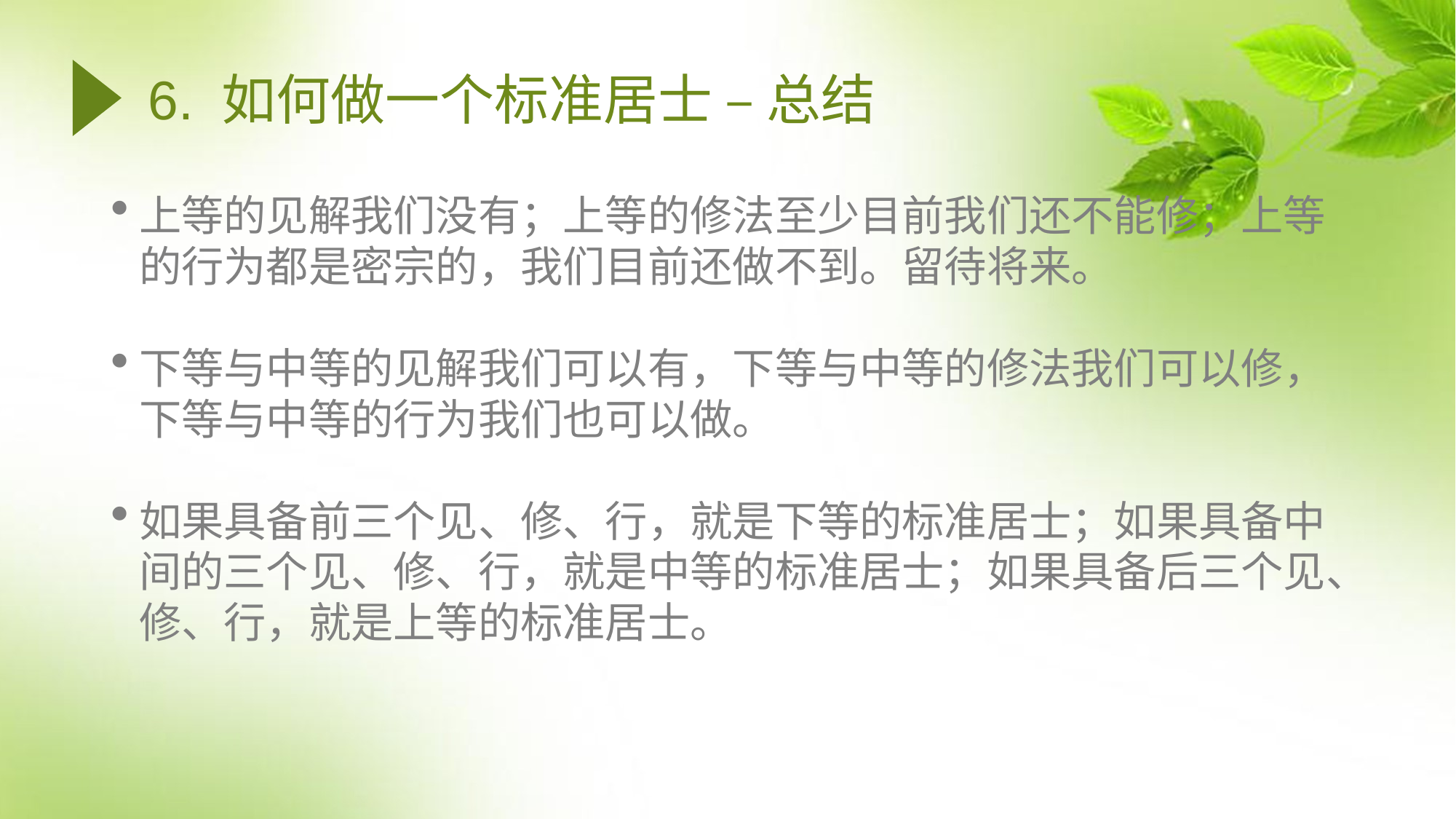

# 6. 如何做一个标准居士 – 总结
上等的见解我们没有；上等的修法至少目前我们还不能修；上等的行为都是密宗的，我们目前还做不到。留待将来。

下等与中等的见解我们可以有，下等与中等的修法我们可以修，下等与中等的行为我们也可以做。

如果具备前三个见、修、行，就是下等的标准居士；如果具备中间的三个见、修、行，就是中等的标准居士；如果具备后三个见、修、行，就是上等的标准居士。